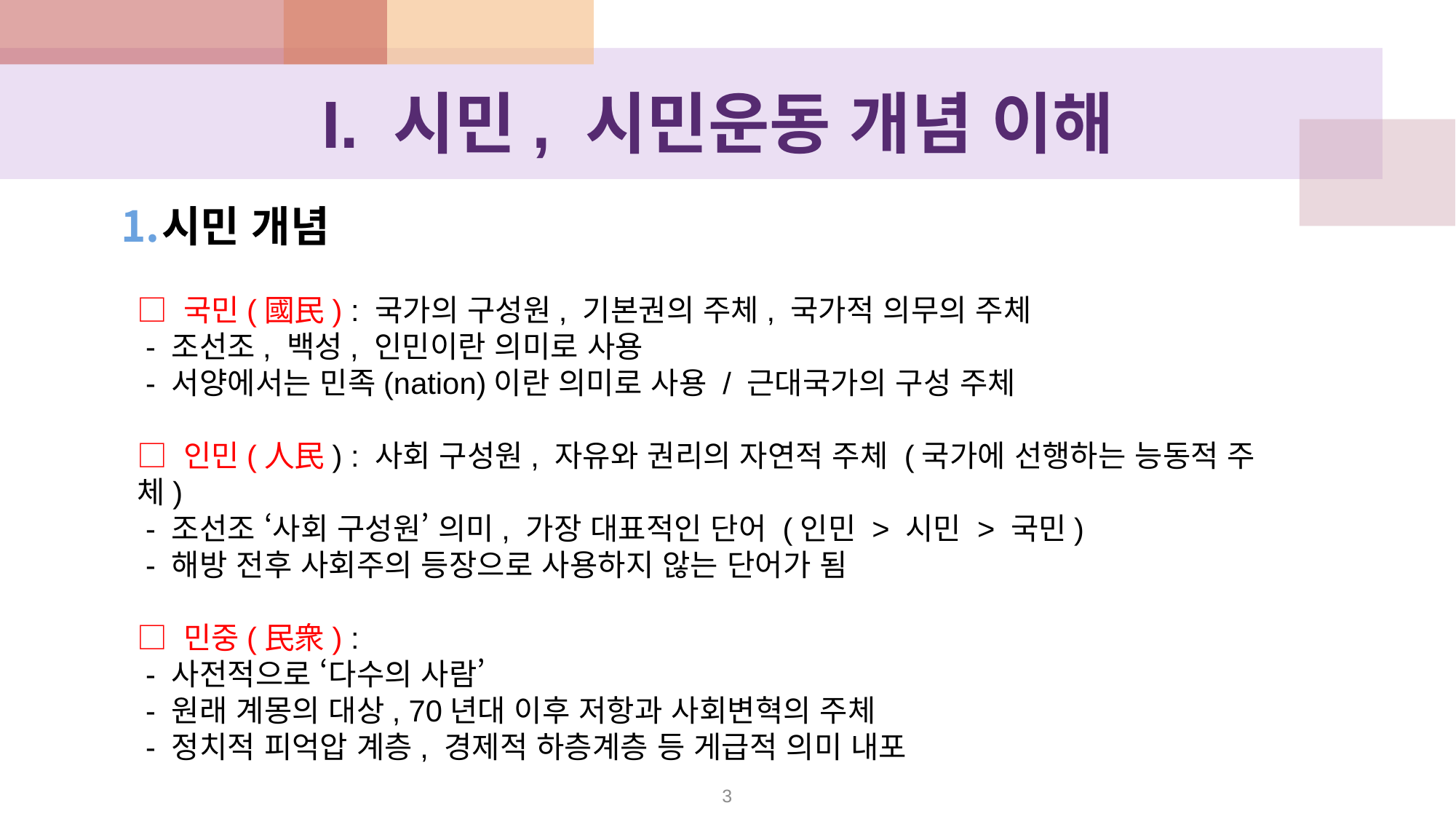

# I. 시민, 시민운동 개념 이해
시민 개념

□ 국민(國民) : 국가의 구성원, 기본권의 주체, 국가적 의무의 주체
 - 조선조, 백성, 인민이란 의미로 사용
 - 서양에서는 민족(nation)이란 의미로 사용 / 근대국가의 구성 주체

□ 인민(人民) : 사회 구성원, 자유와 권리의 자연적 주체 (국가에 선행하는 능동적 주체)
 - 조선조 ‘사회 구성원’ 의미, 가장 대표적인 단어 (인민 > 시민 > 국민)
 - 해방 전후 사회주의 등장으로 사용하지 않는 단어가 됨

□ 민중(民衆) :
 - 사전적으로 ‘다수의 사람’
 - 원래 계몽의 대상, 70년대 이후 저항과 사회변혁의 주체
 - 정치적 피억압 계층, 경제적 하층계층 등 게급적 의미 내포
3